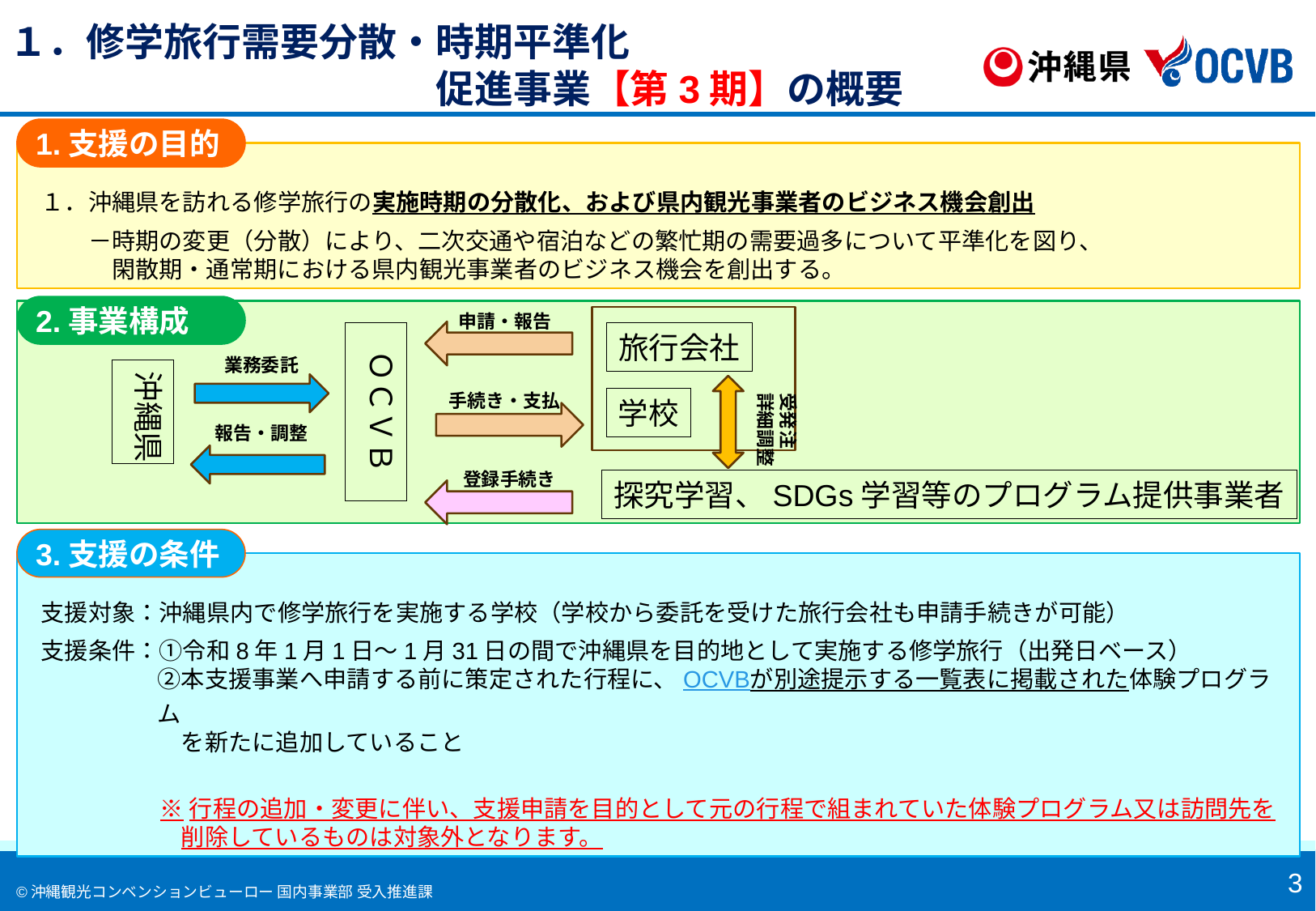

１．修学旅行需要分散・時期平準化
　　　　　　　　　　　促進事業【第3期】の概要
1.支援の目的

１．沖縄県を訪れる修学旅行の実施時期の分散化、および県内観光事業者のビジネス機会創出
　　－時期の変更（分散）により、二次交通や宿泊などの繁忙期の需要過多について平準化を図り、
閑散期・通常期における県内観光事業者のビジネス機会を創出する。
2.事業構成

申請・報告

旅行会社
学校

ＯＣＶＢ
業務委託
沖縄県

受発注
詳細調整
手続き・支払

報告・調整

登録手続き
探究学習、SDGs学習等のプログラム提供事業者

3.支援の条件

支援対象：沖縄県内で修学旅行を実施する学校（学校から委託を受けた旅行会社も申請手続きが可能）
支援条件：①令和8年1月1日～1月31日の間で沖縄県を目的地として実施する修学旅行（出発日ベース）
②本支援事業へ申請する前に策定された行程に、OCVBが別途提示する一覧表に掲載された体験プログラム
　を新たに追加していること
※行程の追加・変更に伴い、支援申請を目的として元の行程で組まれていた体験プログラム又は訪問先を
　削除しているものは対象外となります。
3
©沖縄観光コンベンションビューロー 国内事業部 受入推進課